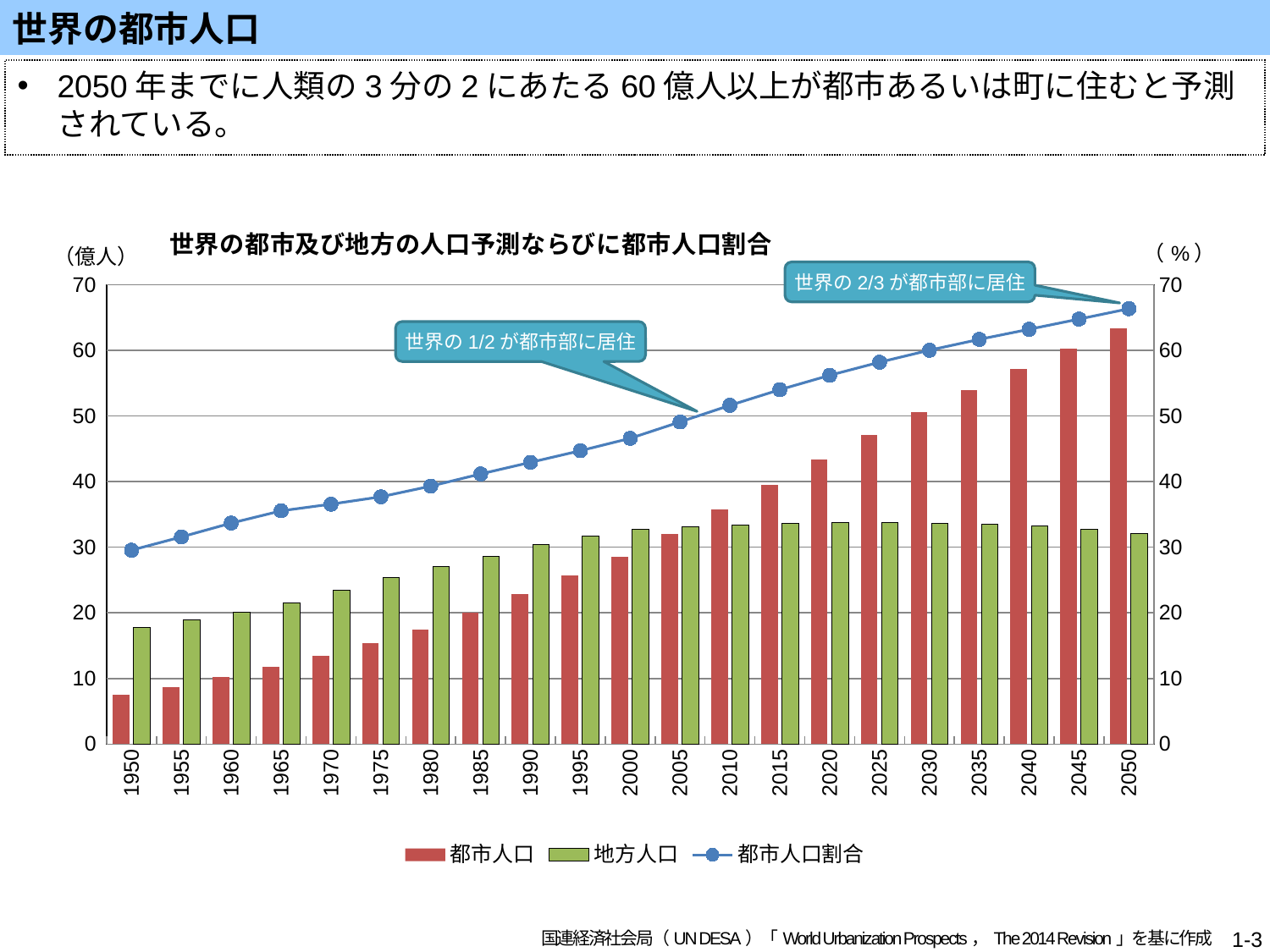

世界の都市人口
2050年までに人類の3分の2にあたる60億人以上が都市あるいは町に住むと予測されている。

### Chart: 世界の都市及び地方の人口予測ならびに都市人口割合

| Category | 都市人口 | 地方人口 | 都市人口割合 |
|---|---|---|---|
| 1950 | 7.464812680000001 | 17.792974010000002 | 29.5545004462147 |
| 1955 | 8.72133969 | 18.895170120000003 | 31.5801661759662 |
| 1960 | 10.19494911 | 20.065080310000003 | 33.6911407735175 |
| 1965 | 11.839102790000002 | 21.452122000000003 | 35.5622325843543 |
| 1970 | 13.502807890000001 | 23.40891827 | 36.5813504127925 |
| 1975 | 15.34721238 | 25.362991960000002 | 37.6986866777294 |
| 1980 | 17.49539272 | 26.995095260000003 | 39.3238948690893 |
| 1985 | 20.03049795 | 28.605517220000003 | 41.1844964682784 |
| 1990 | 22.850309040000003 | 30.35785763 | 42.9451162670551 |
| 1995 | 25.680629840000005 | 31.73759428 | 44.7255731670302 |
| 2000 | 28.561310720000005 | 32.715693560000005 | 46.6101616023713 |
| 2005 | 31.990130760000003 | 33.150815290000004 | 49.109097579647496 |
| 2010 | 35.71272167 | 33.44911315 | 51.6364578281441 |
| 2015 | 39.57285013 | 33.67497212 | 54.0259749906762 |
| 2020 | 43.38014924 | 33.78734118 | 56.2155760202834 |
| 2025 | 47.05773576000001 | 33.77639183 | 58.2151835653899 |
| 2030 | 50.581584600000006 | 33.66779014 | 60.0379347100185 |
| 2035 | 53.94234712000001 | 33.49212240000001 | 61.694601015062 |
| 2040 | 57.154130290000005 | 33.23274122 | 63.2327785387248 |
| 2045 | 60.30924065000001 | 32.77514113 | 64.7898600138288 |
| 2050 | 63.386114920000004 | 32.123333990000006 | 66.3663288223238 |
世界の2/3が都市部に居住
世界の1/2が都市部に居住
国連経済社会局（UN DESA）「World Urbanization Prospects，The 2014 Revision」を基に作成
1-3